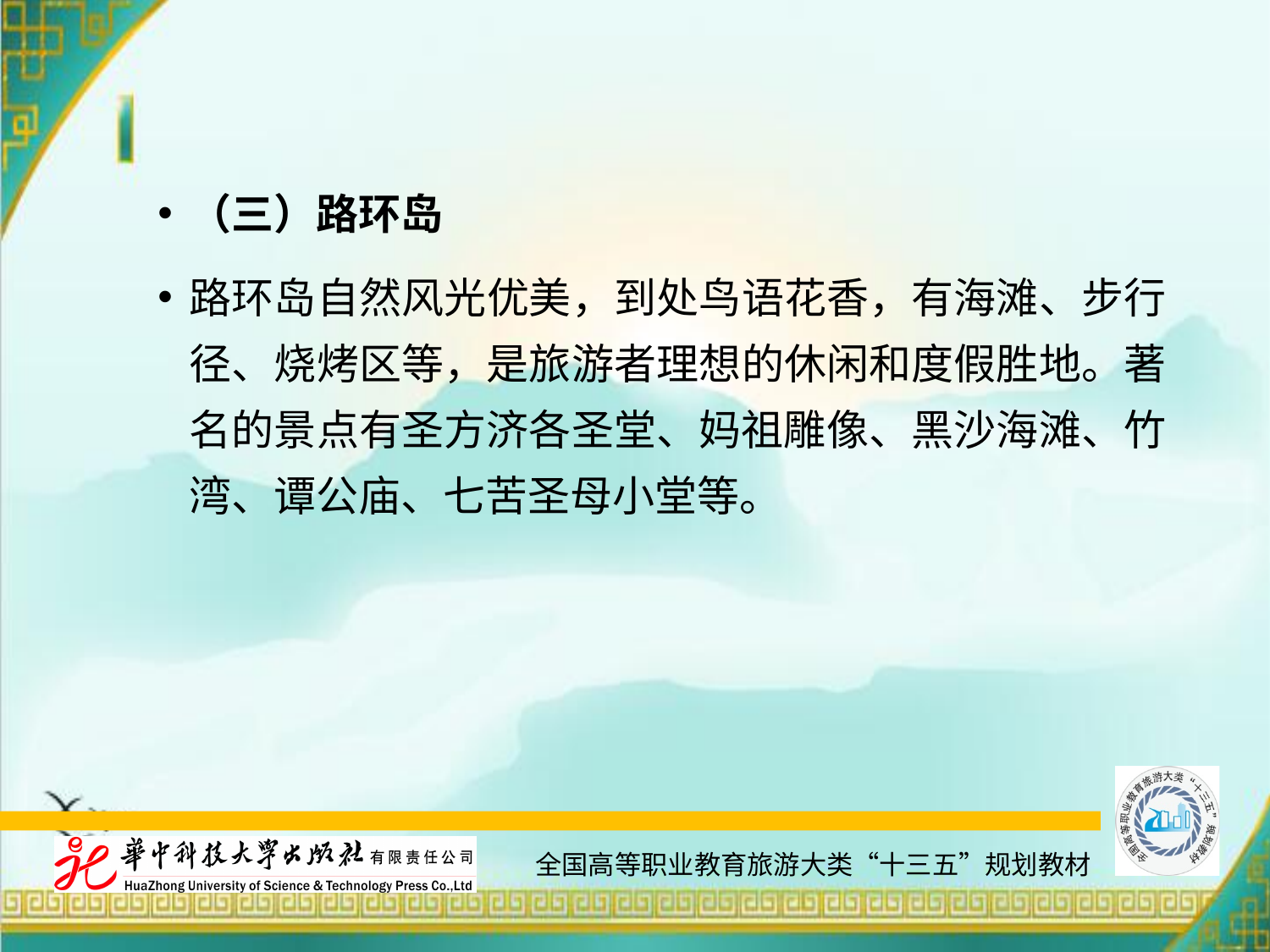

#
（三）路环岛
路环岛自然风光优美，到处鸟语花香，有海滩、步行径、烧烤区等，是旅游者理想的休闲和度假胜地。著名的景点有圣方济各圣堂、妈祖雕像、黑沙海滩、竹湾、谭公庙、七苦圣母小堂等。